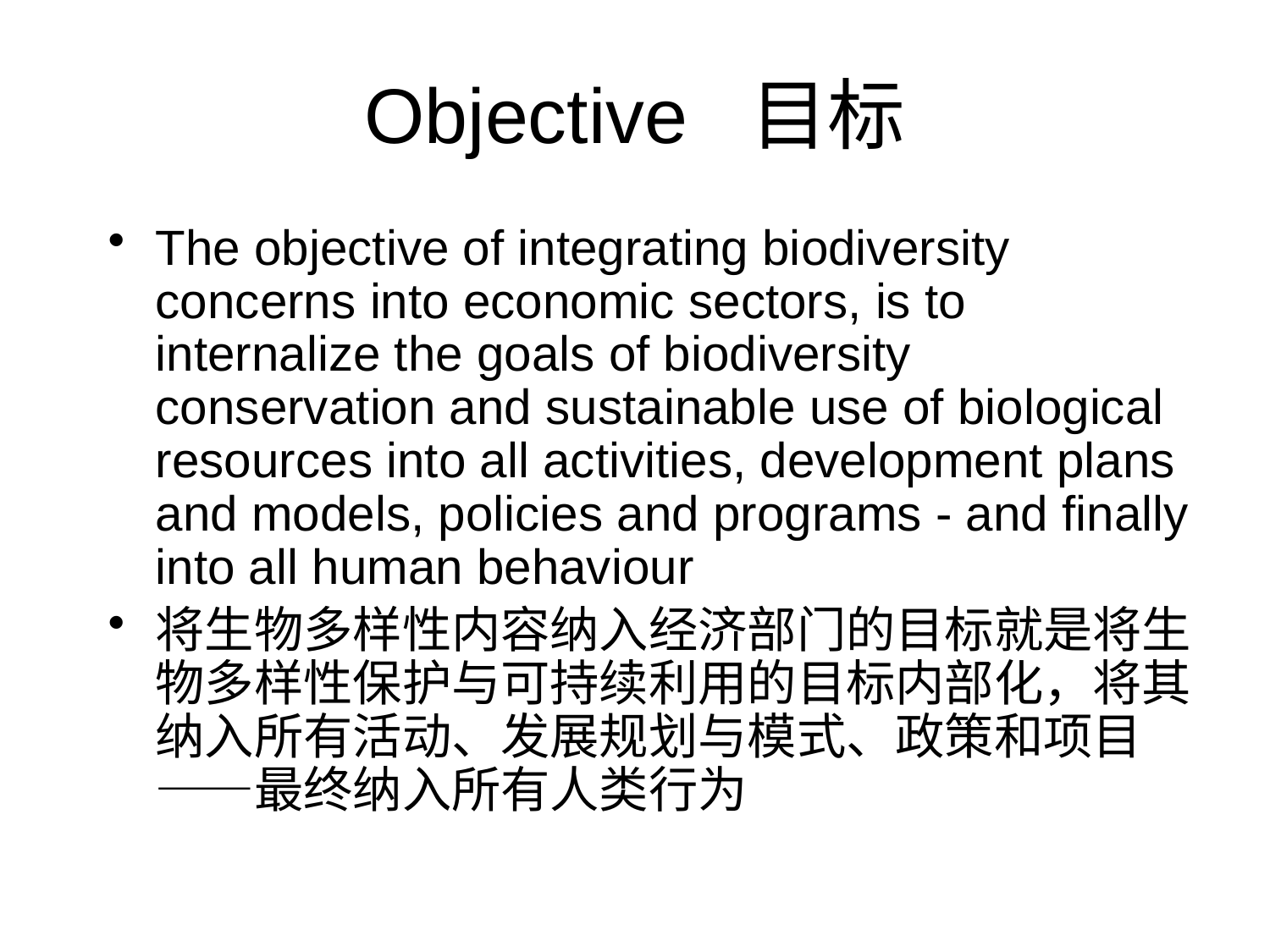

# Objective  目标
The objective of integrating biodiversity concerns into economic sectors, is to internalize the goals of biodiversity conservation and sustainable use of biological resources into all activities, development plans and models, policies and programs - and finally into all human behaviour
将生物多样性内容纳入经济部门的目标就是将生物多样性保护与可持续利用的目标内部化，将其纳入所有活动、发展规划与模式、政策和项目——最终纳入所有人类行为